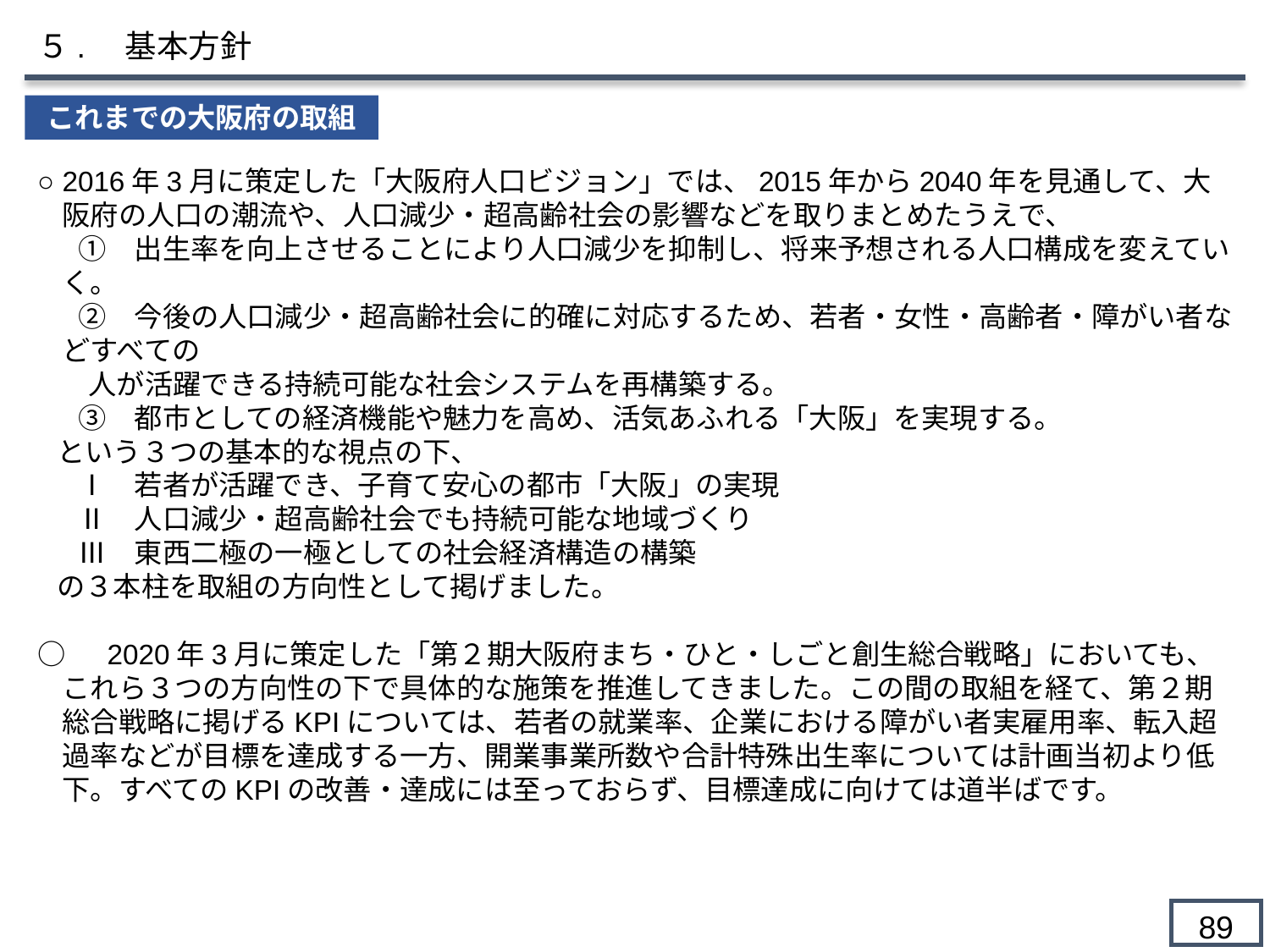

５.　基本方針
これまでの大阪府の取組
○ 2016年3月に策定した「大阪府人口ビジョン」では、2015年から2040年を見通して、大阪府の人口の潮流や、人口減少・超高齢社会の影響などを取りまとめたうえで、
　  ①　出生率を向上させることにより人口減少を抑制し、将来予想される人口構成を変えていく。
　  ②　今後の人口減少・超高齢社会に的確に対応するため、若者・女性・高齢者・障がい者などすべての
       人が活躍できる持続可能な社会システムを再構築する。
　  ③　都市としての経済機能や魅力を高め、活気あふれる「大阪」を実現する。
  という３つの基本的な視点の下、
　  Ⅰ　若者が活躍でき、子育て安心の都市「大阪」の実現
　  Ⅱ　人口減少・超高齢社会でも持続可能な地域づくり
　  Ⅲ　東西二極の一極としての社会経済構造の構築
  の３本柱を取組の方向性として掲げました。

○　2020年3月に策定した「第２期大阪府まち・ひと・しごと創生総合戦略」においても、これら３つの方向性の下で具体的な施策を推進してきました。この間の取組を経て、第２期総合戦略に掲げるKPIについては、若者の就業率、企業における障がい者実雇用率、転入超過率などが目標を達成する一方、開業事業所数や合計特殊出生率については計画当初より低下。すべてのKPIの改善・達成には至っておらず、目標達成に向けては道半ばです。
89